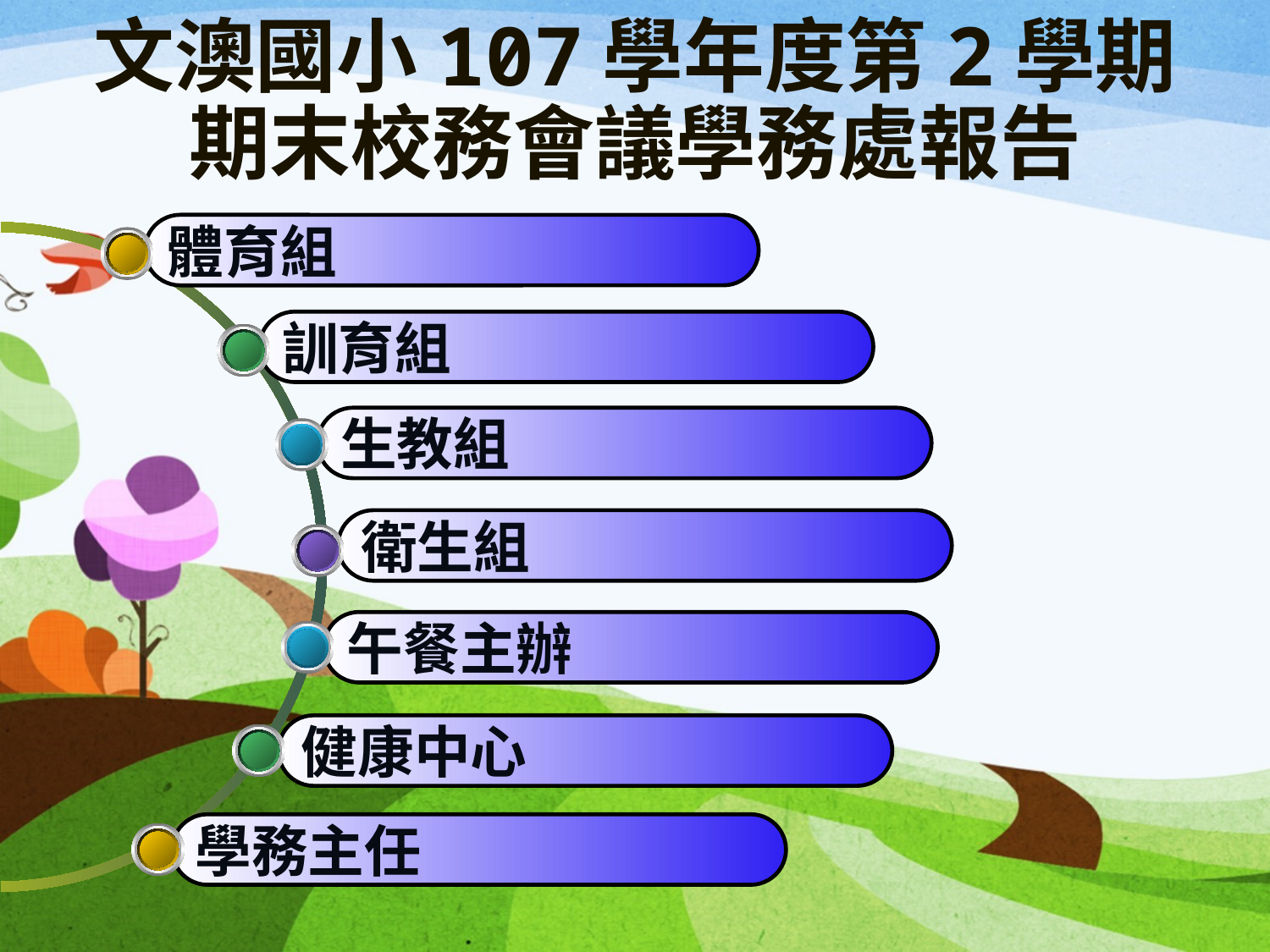

# 文澳國小107學年度第2學期 期末校務會議學務處報告

體育組

訓育組

生教組

衛生組

午餐主辦

健康中心

學務主任